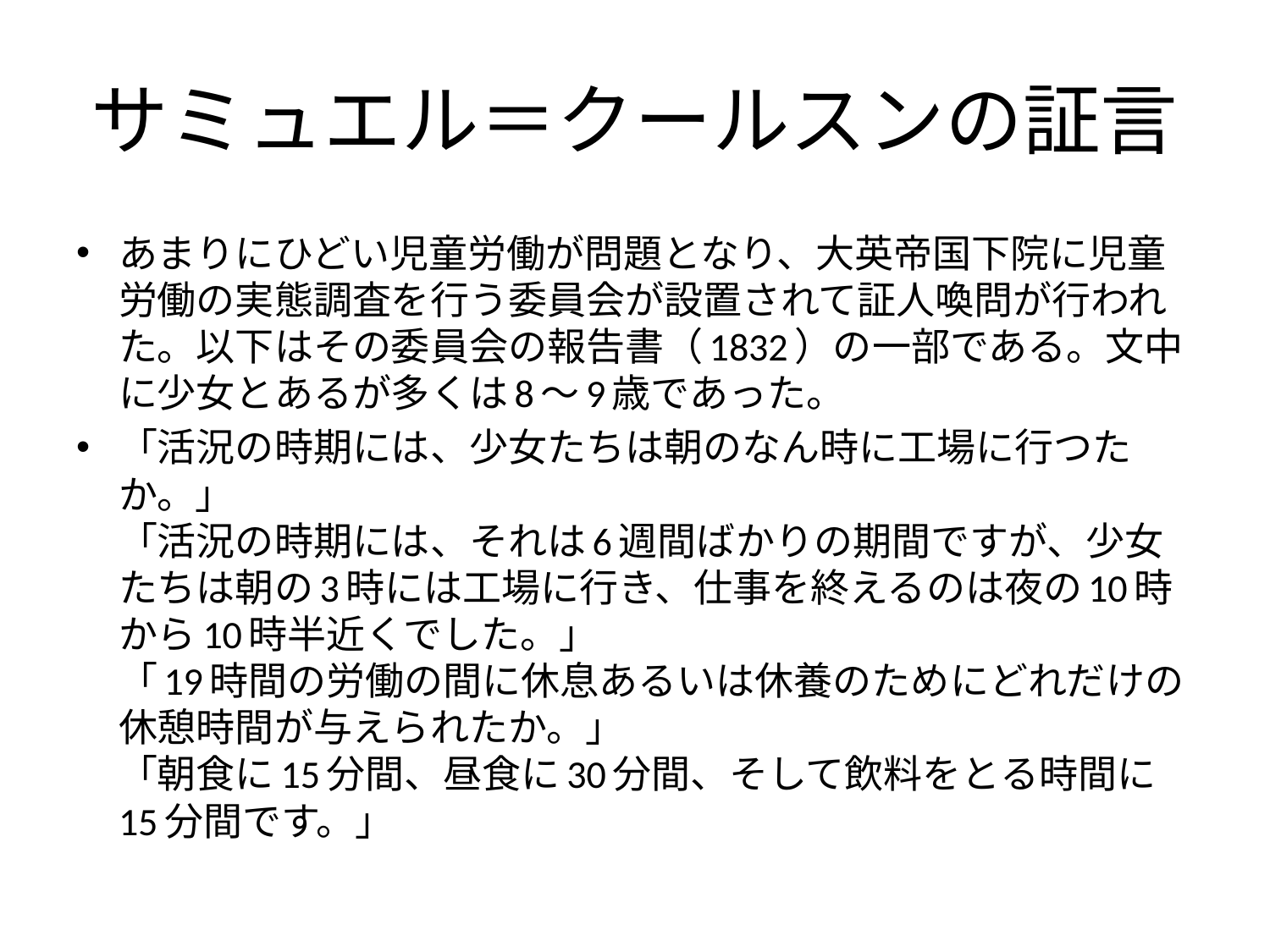

# サミュエル＝クールスンの証言
あまりにひどい児童労働が問題となり、大英帝国下院に児童労働の実態調査を行う委員会が設置されて証人喚問が行われた。以下はその委員会の報告書（1832）の一部である。文中に少女とあるが多くは8～9歳であった。
「活況の時期には、少女たちは朝のなん時に工場に行つたか。」
「活況の時期には、それは6週間ばかりの期間ですが、少女たちは朝の3時には工場に行き、仕事を終えるのは夜の10時から10時半近くでした。」
「19時間の労働の間に休息あるいは休養のためにどれだけの休憩時間が与えられたか。」
「朝食に15分間、昼食に30分間、そして飲料をとる時間に15分間です。」